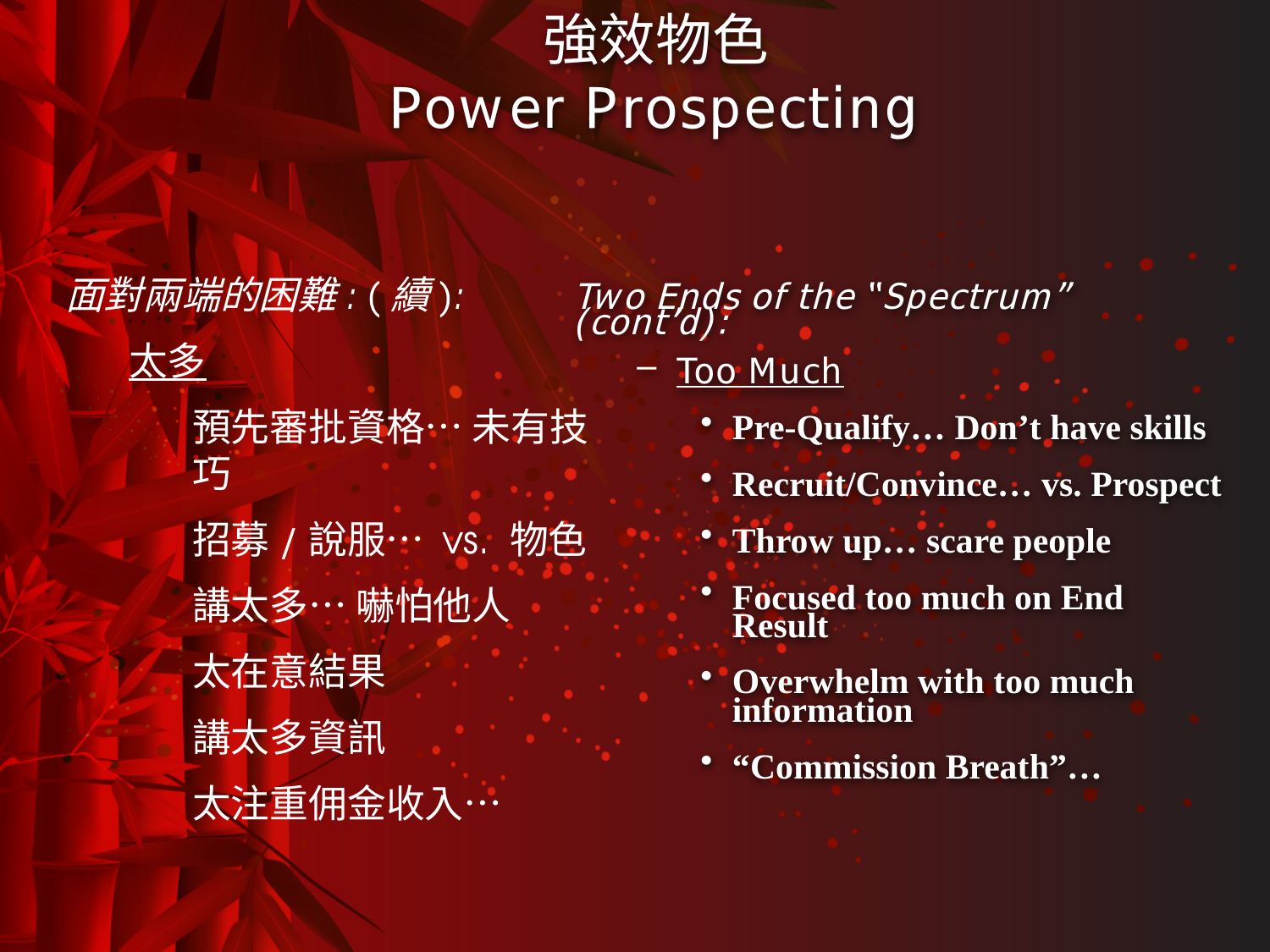

強效物色
Power Prospecting
#
面對兩端的困難: (續):
太多
預先審批資格… 未有技巧
招募/說服… vs. 物色
講太多… 嚇怕他人
太在意結果
講太多資訊
太注重佣金收入…

Two Ends of the “Spectrum” (cont’d):
Too Much
Pre-Qualify… Don’t have skills
Recruit/Convince… vs. Prospect
Throw up… scare people
Focused too much on End Result
Overwhelm with too much information
“Commission Breath”…